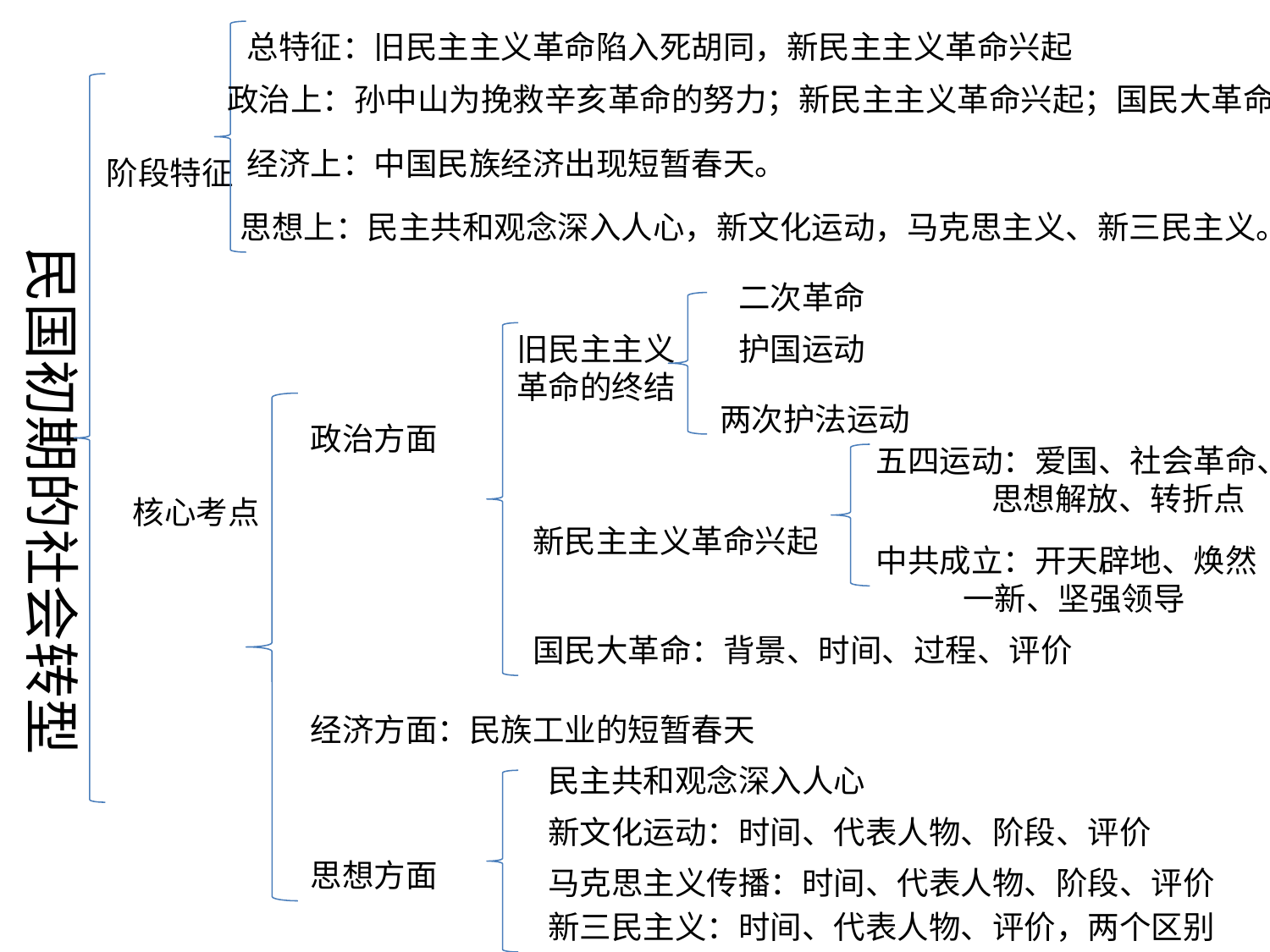

总特征：旧民主主义革命陷入死胡同，新民主主义革命兴起

政治上：孙中山为挽救辛亥革命的努力；新民主主义革命兴起；国民大革命
经济上：中国民族经济出现短暂春天。
阶段特征
思想上：民主共和观念深入人心，新文化运动，马克思主义、新三民主义。
民国初期的社会转型
二次革命

旧民主主义
革命的终结
护国运动

两次护法运动
政治方面
五四运动：爱国、社会革命、
               思想解放、转折点

核心考点
新民主主义革命兴起
中共成立：开天辟地、焕然
           一新、坚强领导
国民大革命：背景、时间、过程、评价
经济方面：民族工业的短暂春天
民主共和观念深入人心

新文化运动：时间、代表人物、阶段、评价
思想方面
马克思主义传播：时间、代表人物、阶段、评价
新三民主义：时间、代表人物、评价，两个区别